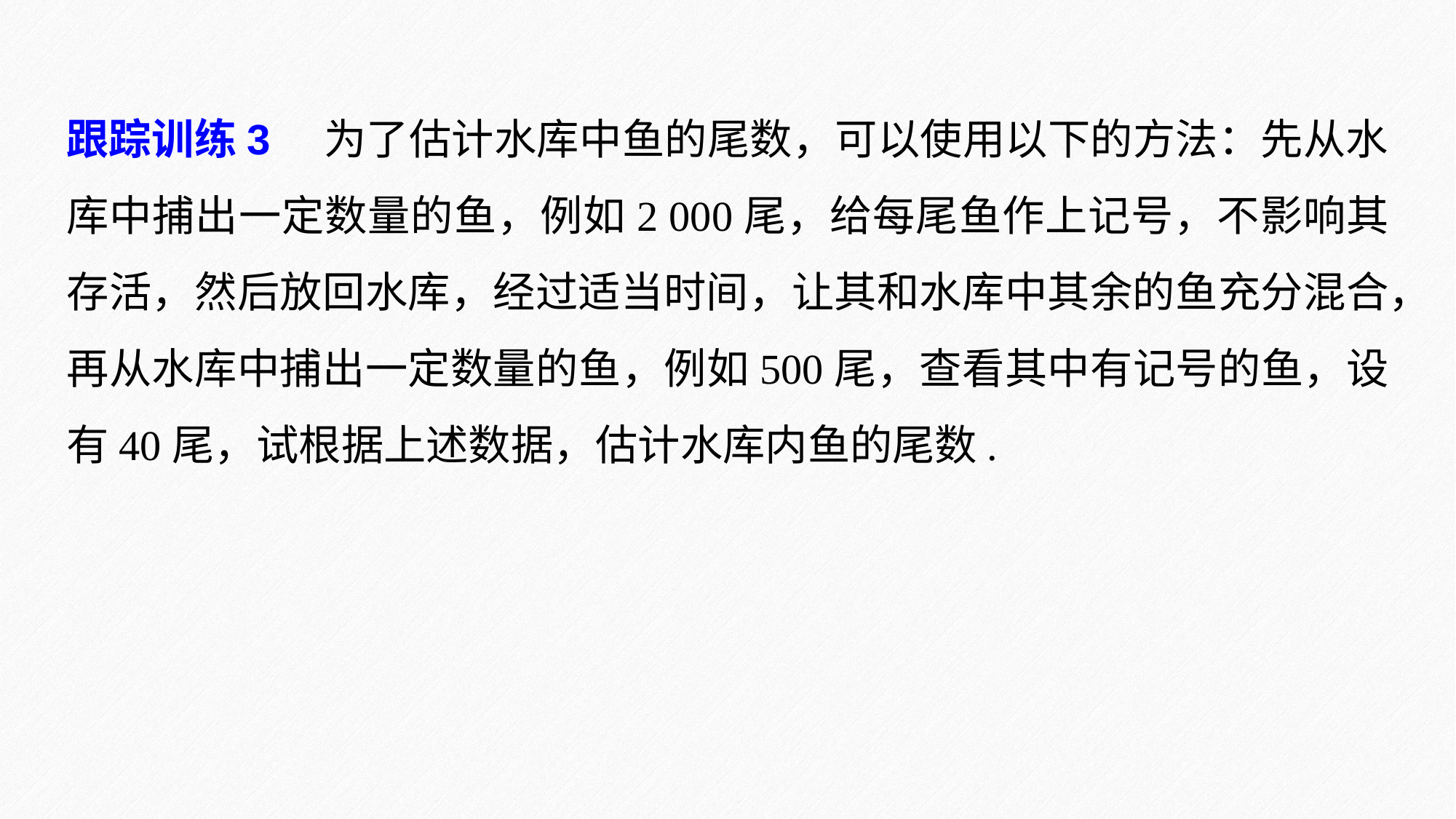

跟踪训练3　为了估计水库中鱼的尾数，可以使用以下的方法：先从水库中捕出一定数量的鱼，例如2 000尾，给每尾鱼作上记号，不影响其存活，然后放回水库，经过适当时间，让其和水库中其余的鱼充分混合，再从水库中捕出一定数量的鱼，例如500尾，查看其中有记号的鱼，设有40尾，试根据上述数据，估计水库内鱼的尾数.